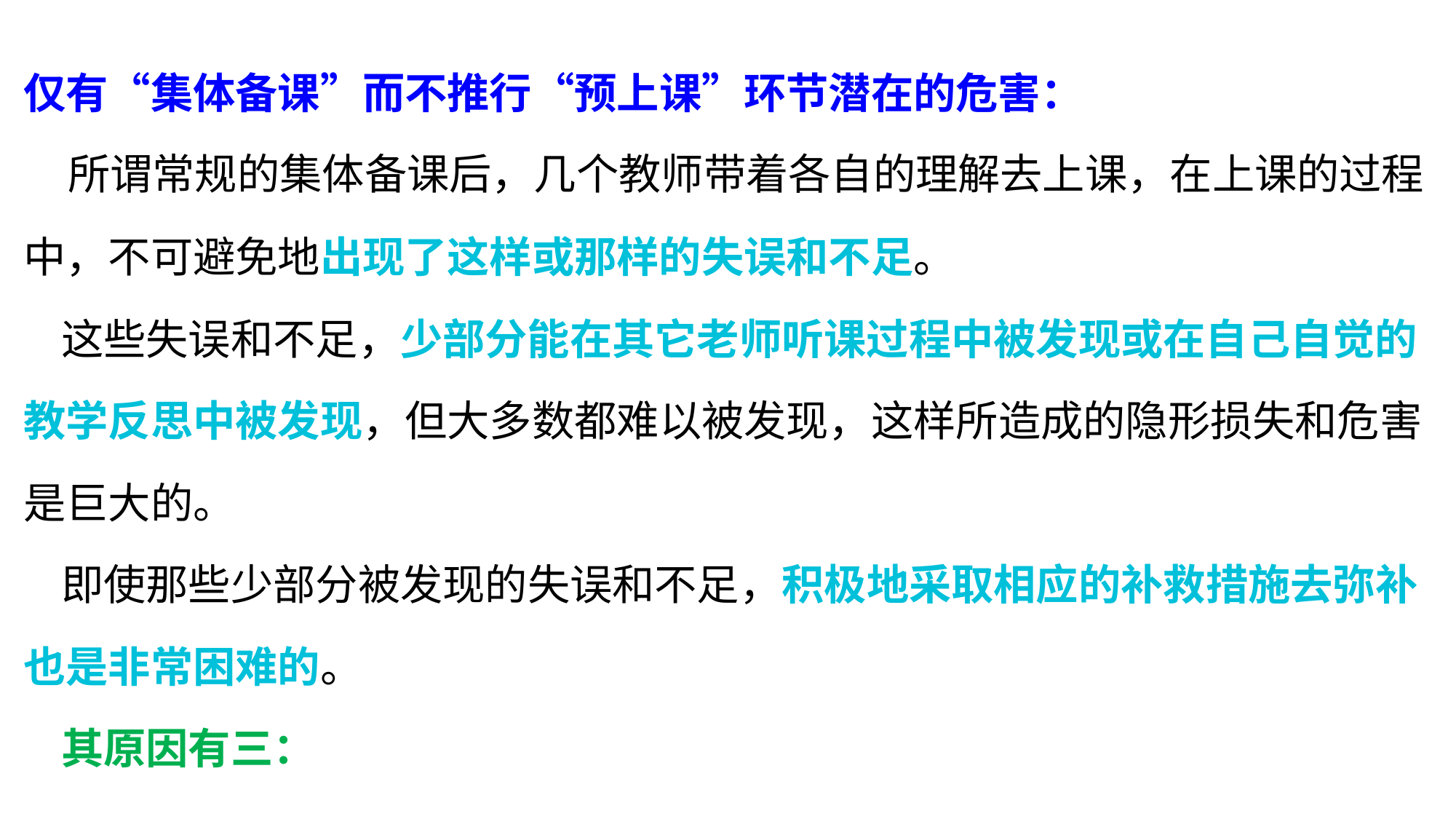

# 仅有“集体备课”而不推行“预上课”环节潜在的危害： 所谓常规的集体备课后，几个教师带着各自的理解去上课，在上课的过程中，不可避免地出现了这样或那样的失误和不足。 这些失误和不足，少部分能在其它老师听课过程中被发现或在自己自觉的教学反思中被发现，但大多数都难以被发现，这样所造成的隐形损失和危害是巨大的。 即使那些少部分被发现的失误和不足，积极地采取相应的补救措施去弥补也是非常困难的。 其原因有三：